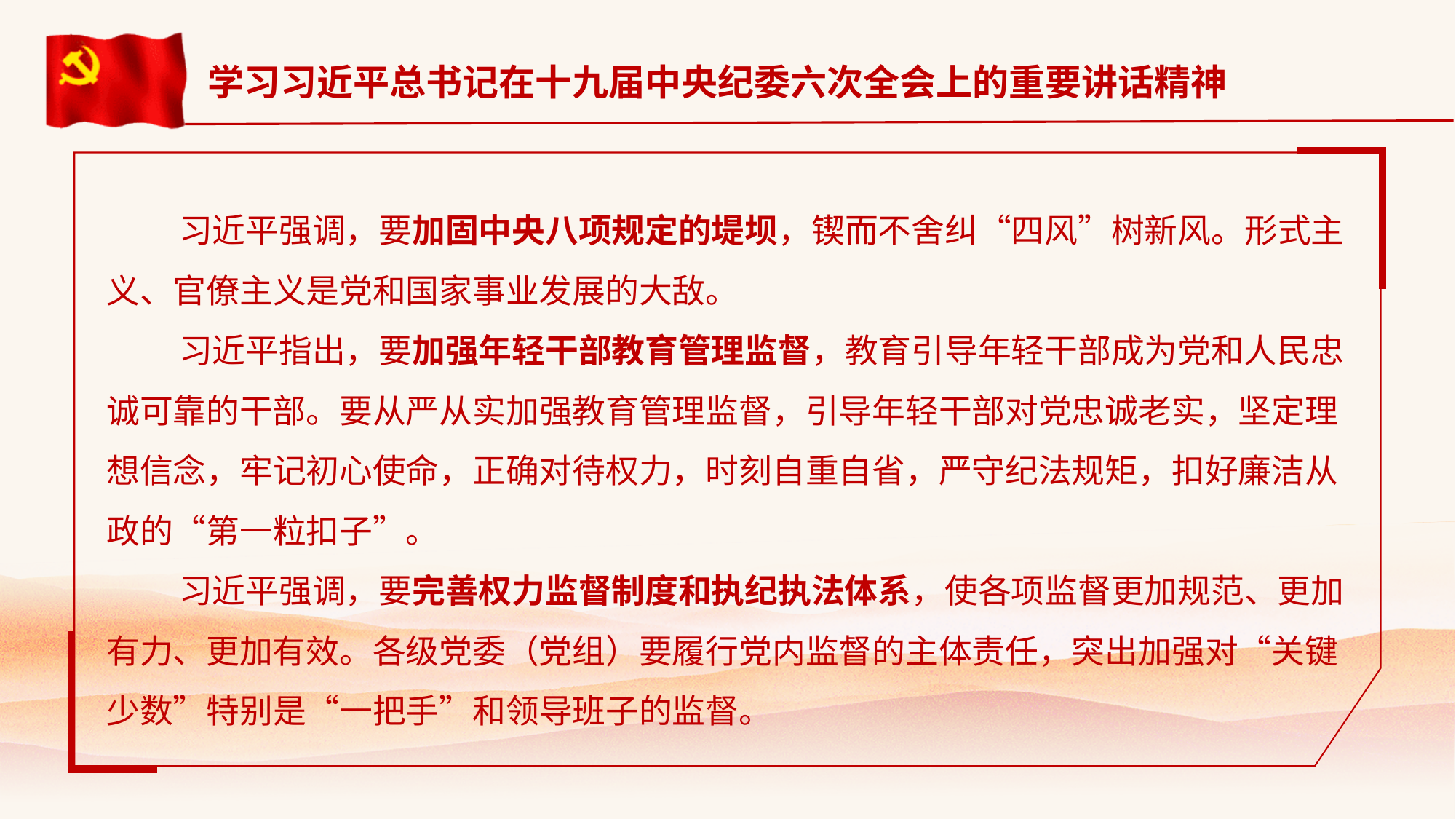

# 学习习近平总书记在十九届中央纪委六次全会上的重要讲话精神

习近平强调，要加固中央八项规定的堤坝，锲而不舍纠“四风”树新风。形式主义、官僚主义是党和国家事业发展的大敌。
习近平指出，要加强年轻干部教育管理监督，教育引导年轻干部成为党和人民忠诚可靠的干部。要从严从实加强教育管理监督，引导年轻干部对党忠诚老实，坚定理想信念，牢记初心使命，正确对待权力，时刻自重自省，严守纪法规矩，扣好廉洁从政的“第一粒扣子”。
习近平强调，要完善权力监督制度和执纪执法体系，使各项监督更加规范、更加有力、更加有效。各级党委（党组）要履行党内监督的主体责任，突出加强对“关键少数”特别是“一把手”和领导班子的监督。